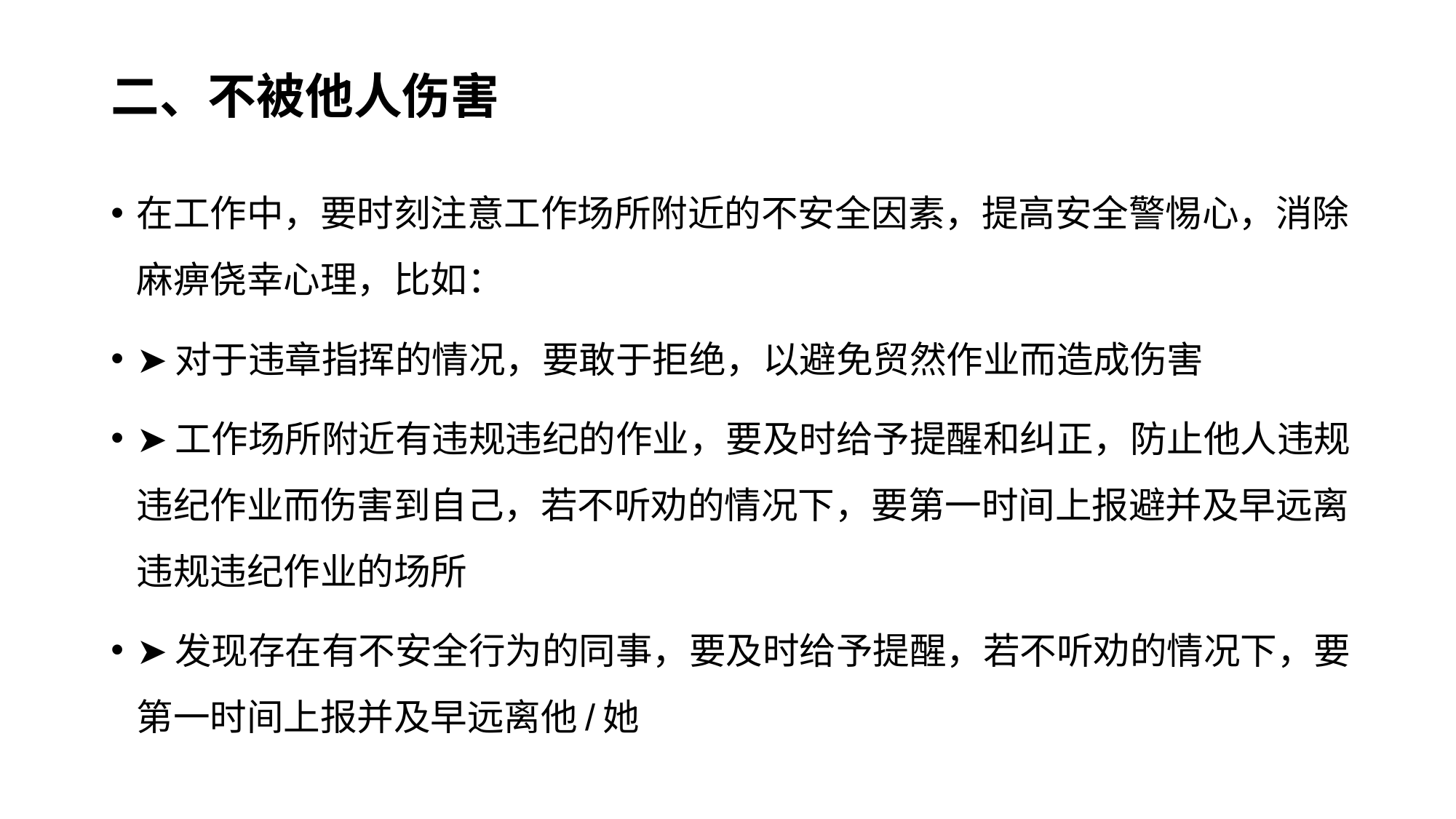

# 二、不被他人伤害
在工作中，要时刻注意工作场所附近的不安全因素，提高安全警惕心，消除麻痹侥幸心理，比如：
➤对于违章指挥的情况，要敢于拒绝，以避免贸然作业而造成伤害
➤工作场所附近有违规违纪的作业，要及时给予提醒和纠正，防止他人违规违纪作业而伤害到自己，若不听劝的情况下，要第一时间上报避并及早远离违规违纪作业的场所
➤发现存在有不安全行为的同事，要及时给予提醒，若不听劝的情况下，要第一时间上报并及早远离他/她